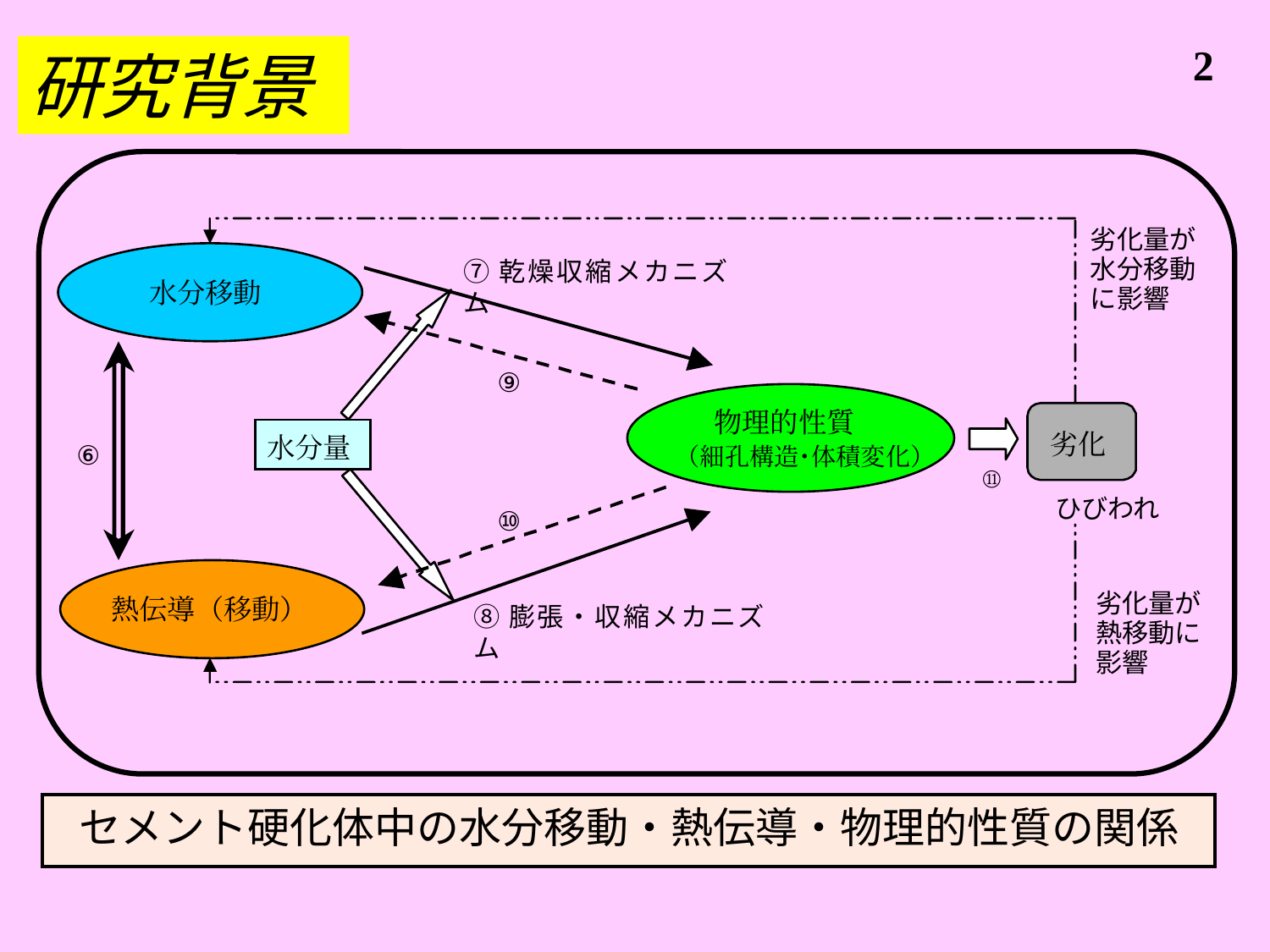

2
研究背景

劣化量が

水分移動

⑦乾燥収縮メカニズム

水分移動

に影響

⑨

物理的性質

劣化
水分量

⑥

（細孔構造･体積変化）

⑪

ひびわれ

⑩

劣化量が

熱伝導（移動）

⑧膨張・収縮メカニズム
熱移動に

影響

セメント硬化体中の水分移動・熱伝導・物理的性質の関係